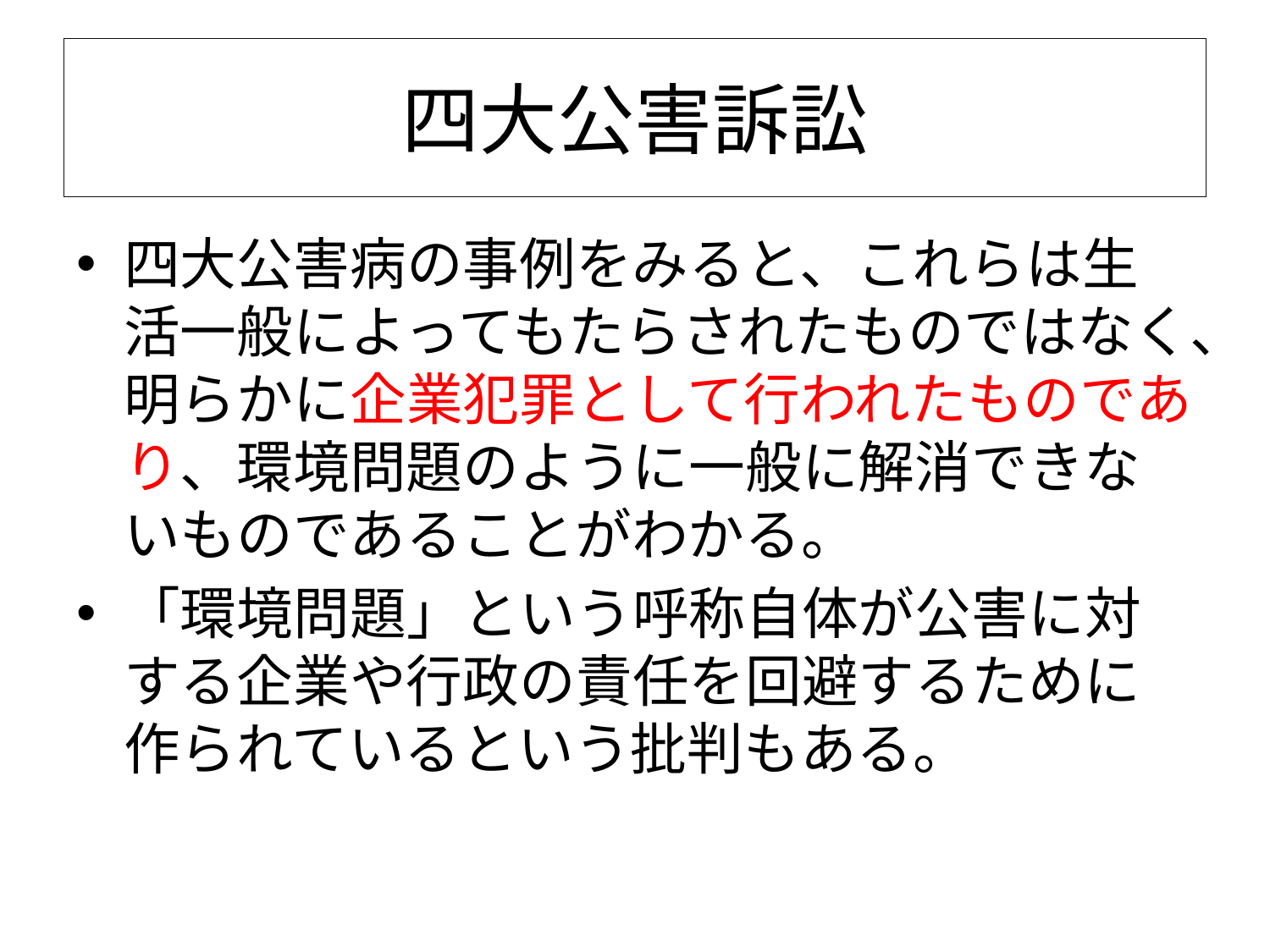

# 四大公害訴訟
四大公害病の事例をみると、これらは生活一般によってもたらされたものではなく、明らかに企業犯罪として行われたものであり、環境問題のように一般に解消できないものであることがわかる。
「環境問題」という呼称自体が公害に対する企業や行政の責任を回避するために作られているという批判もある。